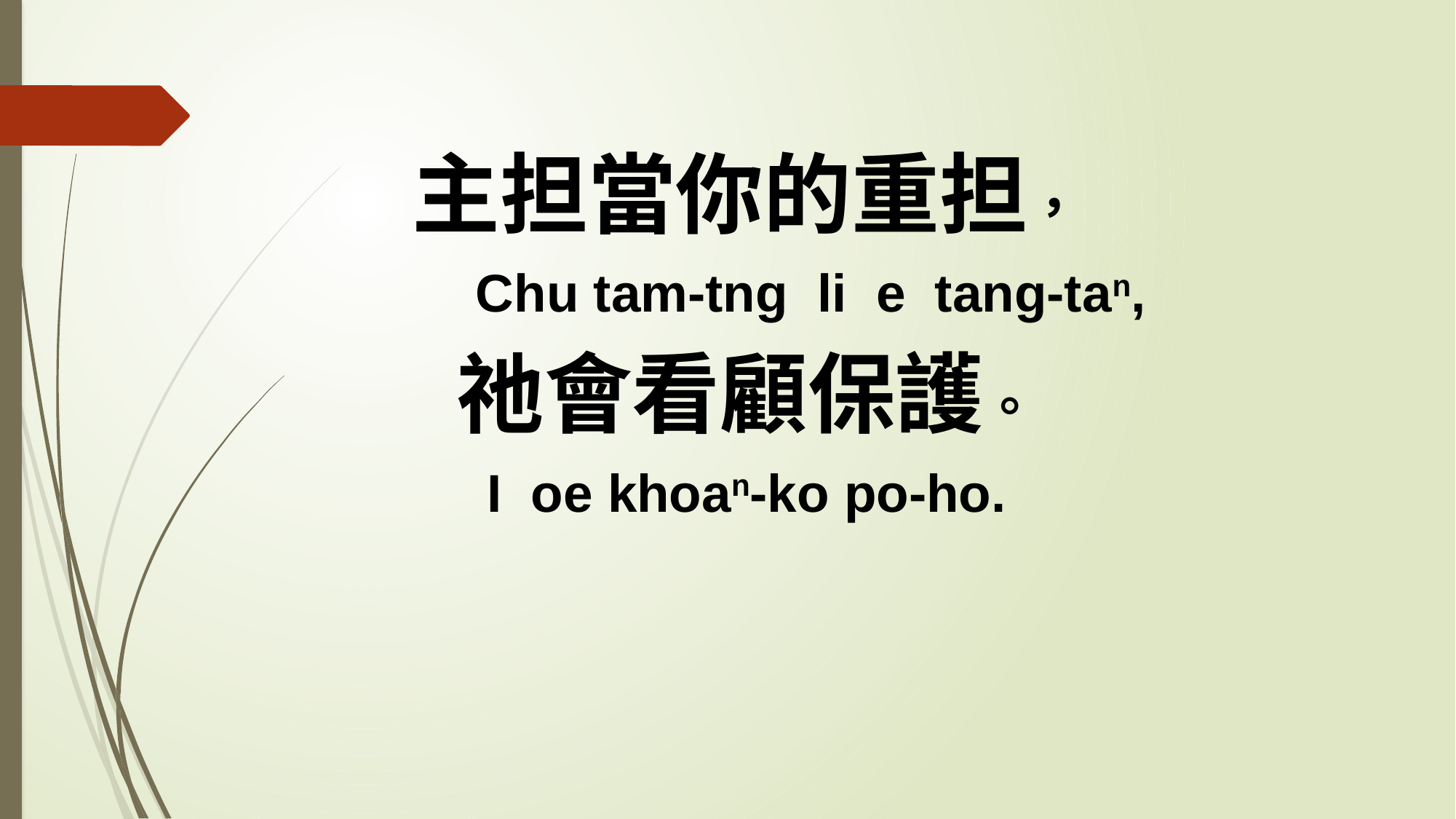

主担當你的重担，
                 Chu tam-tng  li  e  tang-tan,
祂會看顧保護。
I  oe khoan-ko po-ho.